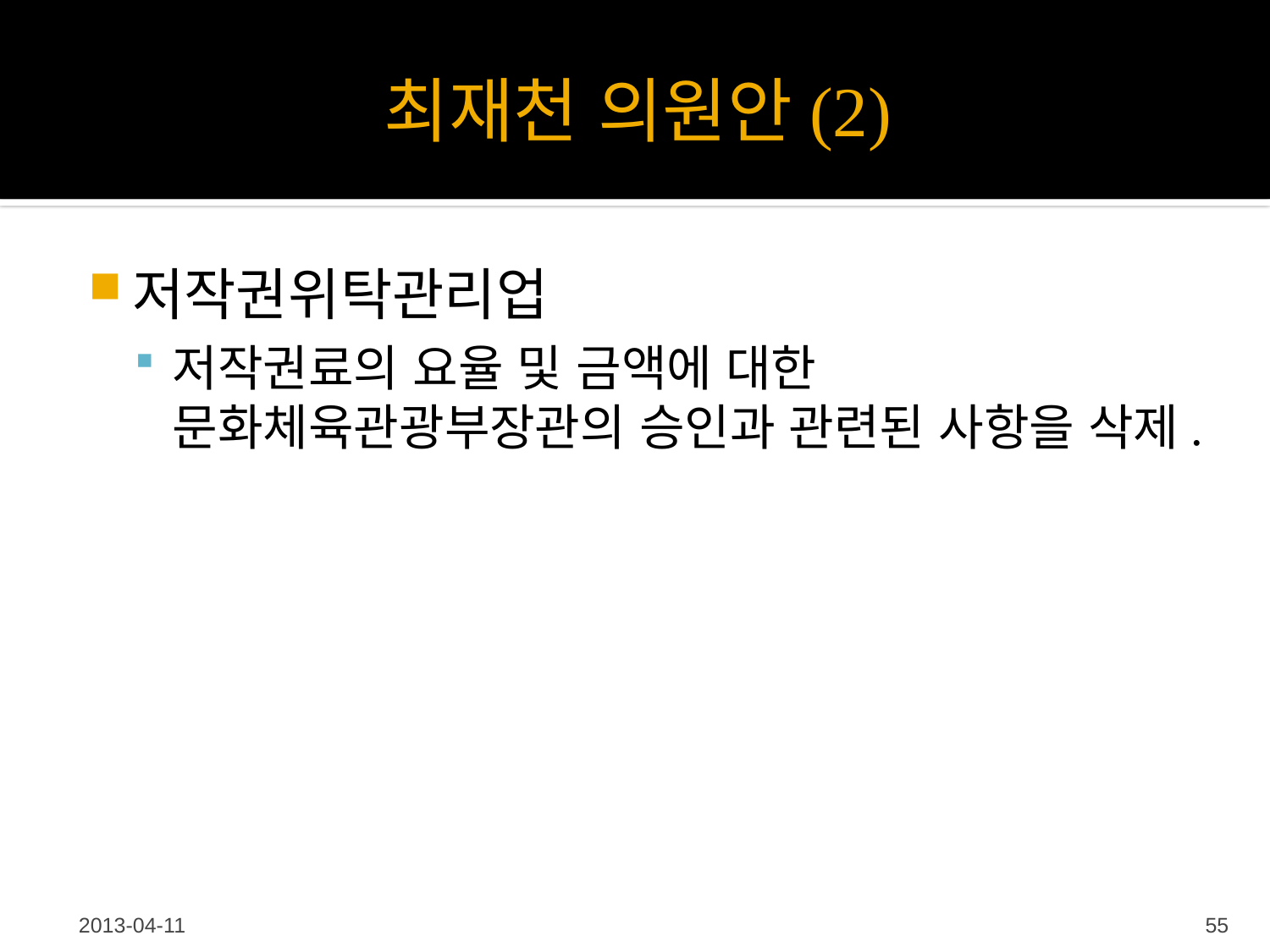

# 최재천 의원안(2)
저작권위탁관리업
저작권료의 요율 및 금액에 대한 문화체육관광부장관의 승인과 관련된 사항을 삭제.
2013-04-11
55